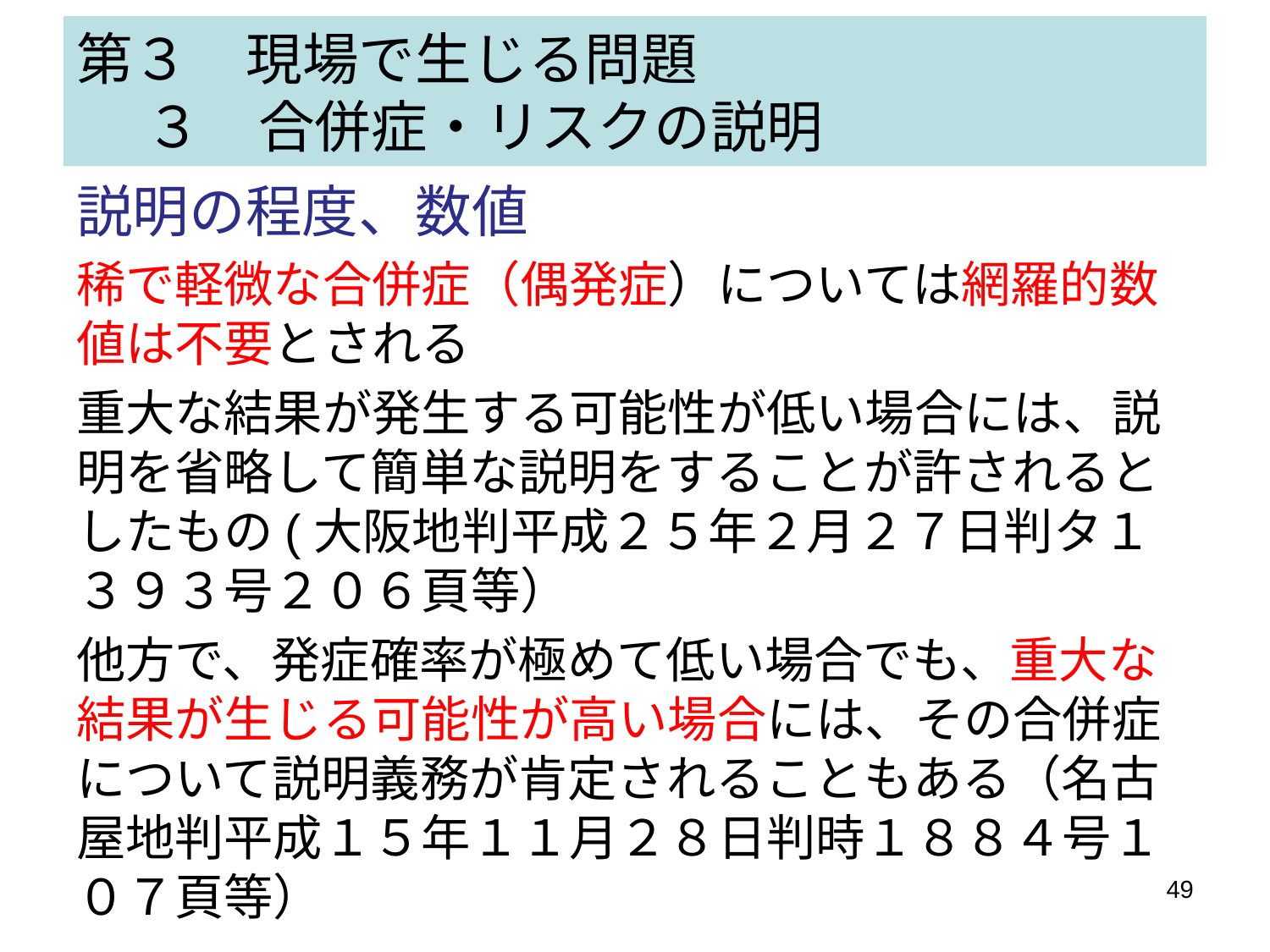

# 第３　現場で生じる問題 　 ３　合併症・リスクの説明
説明の程度、数値
稀で軽微な合併症（偶発症）については網羅的数値は不要とされる
重大な結果が発生する可能性が低い場合には、説明を省略して簡単な説明をすることが許されるとしたもの(大阪地判平成２５年２月２７日判タ１３９３号２０６頁等）
他方で、発症確率が極めて低い場合でも、重大な結果が生じる可能性が高い場合には、その合併症について説明義務が肯定されることもある（名古屋地判平成１５年１１月２８日判時１８８４号１０７頁等）

49